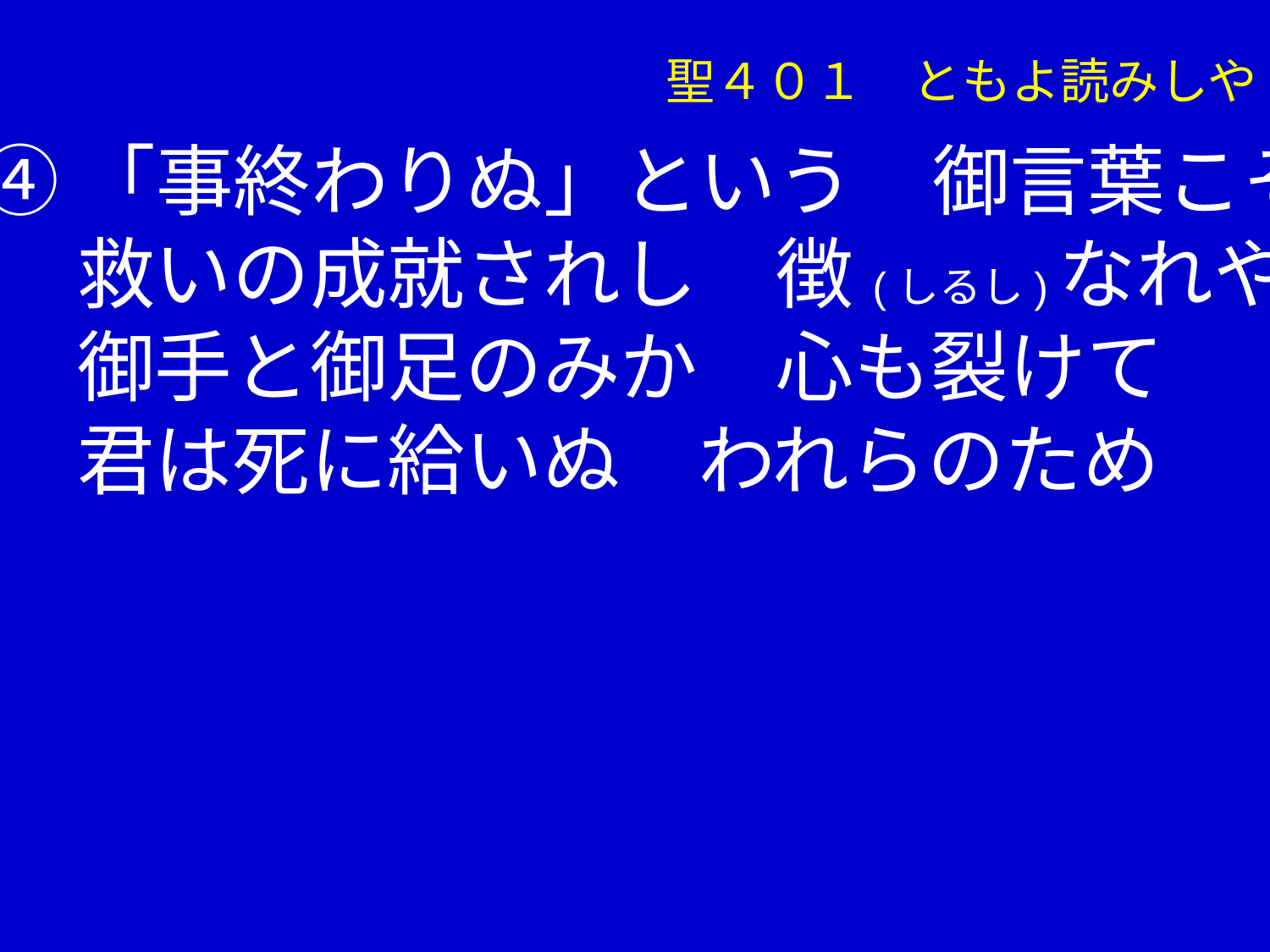

聖４０１　ともよ読みしや
④「事終わりぬ」という　御言葉こそ
　 救いの成就されし　徴(しるし)なれや
　 御手と御足のみか　心も裂けて
　 君は死に給いぬ　われらのため